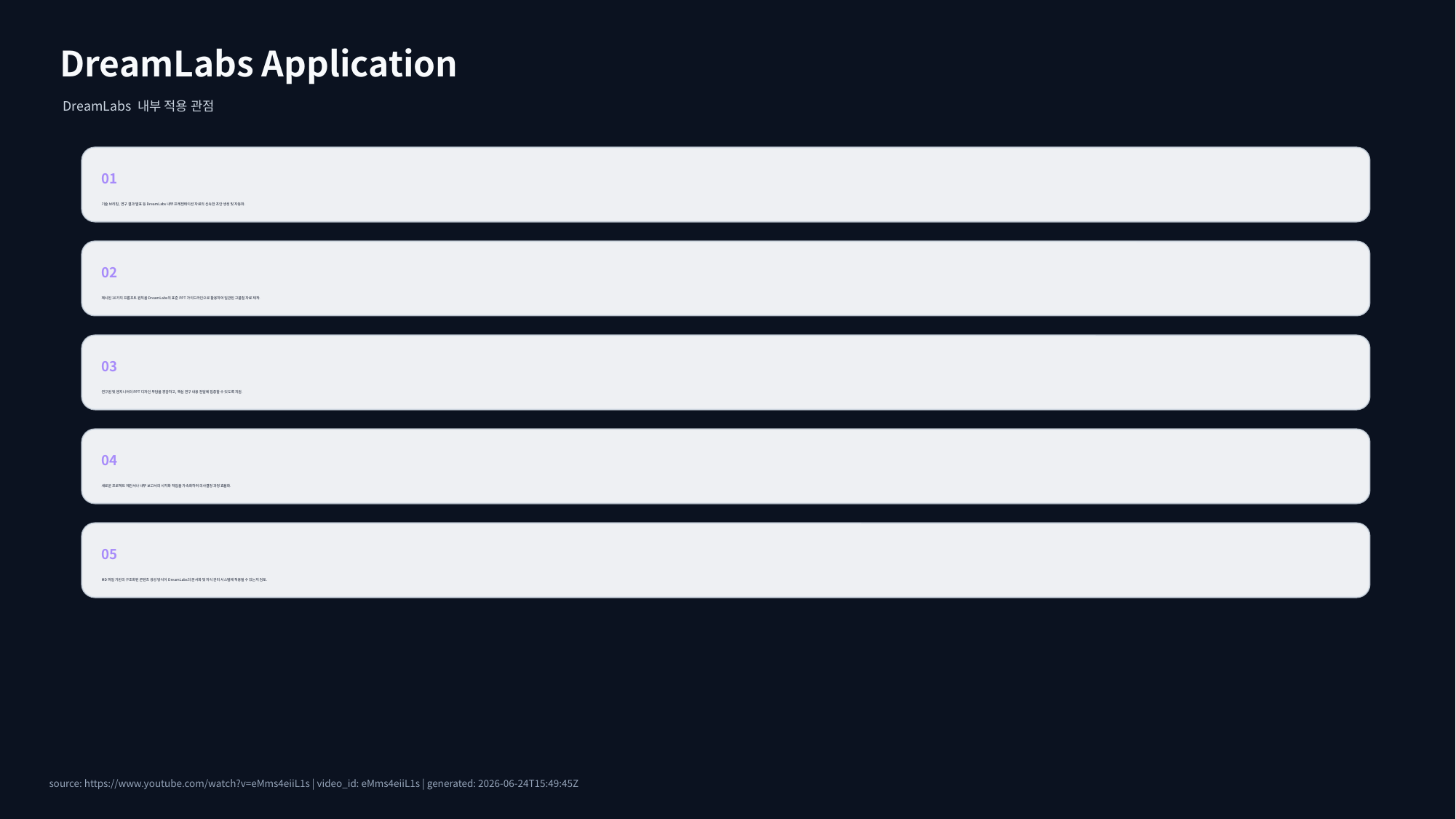

DreamLabs Application
DreamLabs 내부 적용 관점

01
기술 브리핑, 연구 결과 발표 등 DreamLabs 내부 프레젠테이션 자료의 신속한 초안 생성 및 자동화.

02
제시된 10가지 프롬프트 원칙을 DreamLabs의 표준 PPT 가이드라인으로 활용하여 일관된 고품질 자료 제작.

03
연구원 및 엔지니어의 PPT 디자인 부담을 경감하고, 핵심 연구 내용 전달에 집중할 수 있도록 지원.

04
새로운 프로젝트 제안서나 내부 보고서의 시각화 작업을 가속화하여 의사결정 과정 효율화.

05
MD 파일 기반의 구조화된 콘텐츠 생성 방식이 DreamLabs의 문서화 및 지식 관리 시스템에 적용될 수 있는지 검토.
source: https://www.youtube.com/watch?v=eMms4eiiL1s | video_id: eMms4eiiL1s | generated: 2026-06-24T15:49:45Z